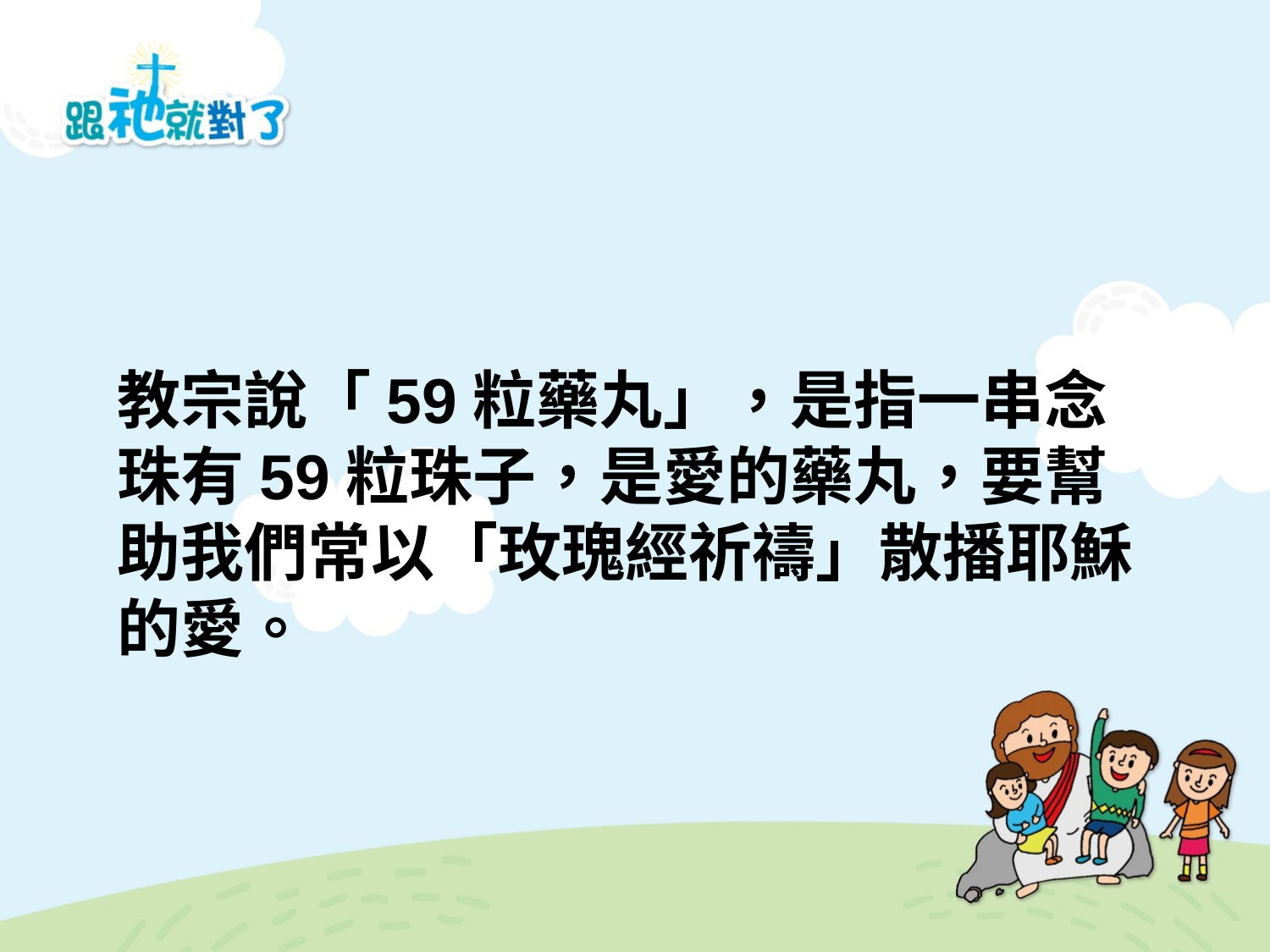

教宗說「59粒藥丸」，是指一串念珠有59粒珠子，是愛的藥丸，要幫助我們常以「玫瑰經祈禱」散播耶穌的愛。